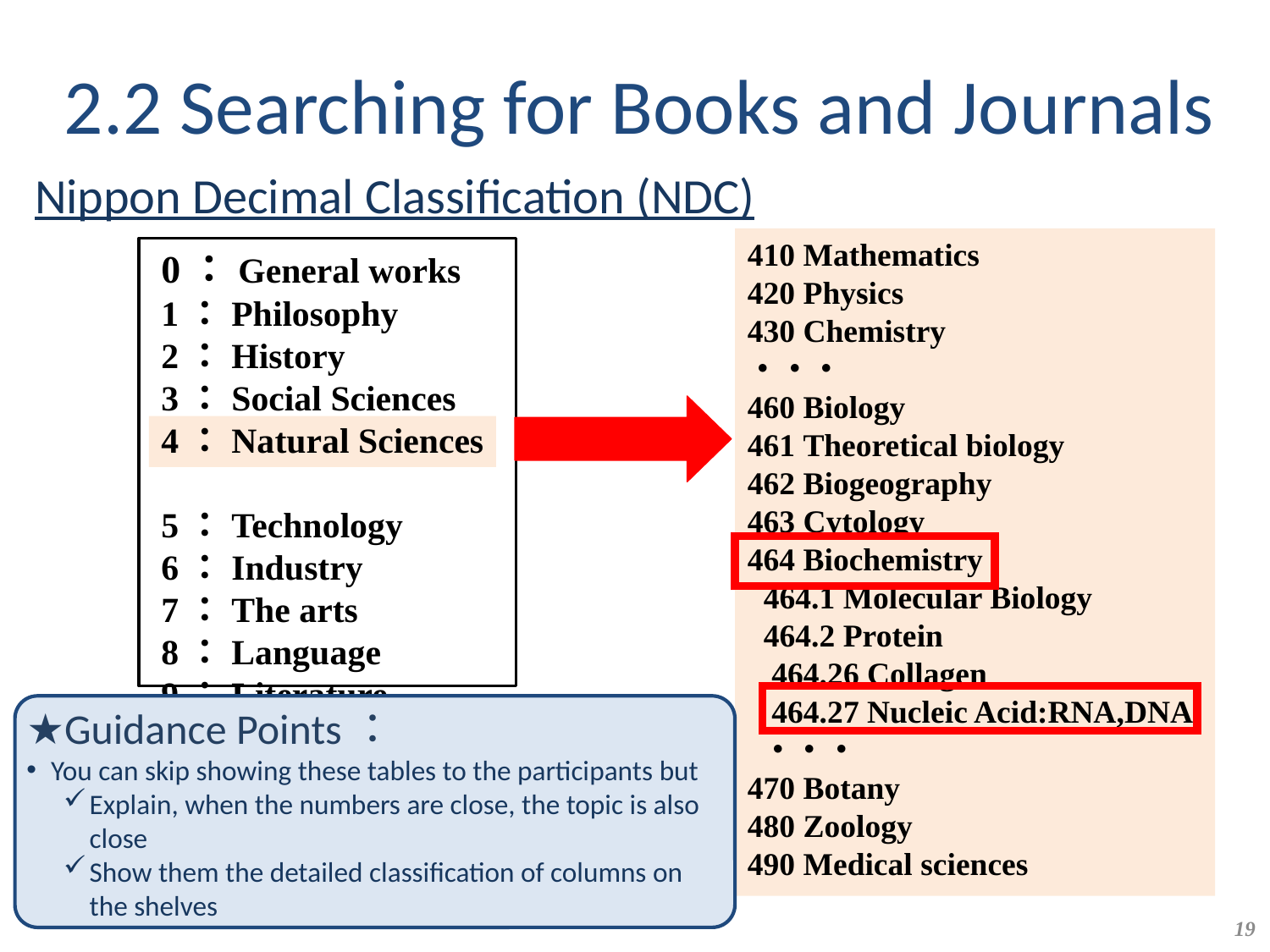

# 2.2 Searching for Books and Journals
Nippon Decimal Classification (NDC)
410 Mathematics
420 Physics
430 Chemistry
・・・
460 Biology
461 Theoretical biology
462 Biogeography
463 Cytology
464 Biochemistry
  464.1 Molecular Biology
  464.2 Protein
   464.26 Collagen
   464.27 Nucleic Acid:RNA,DNA
 ・・・
470 Botany
480 Zoology
490 Medical sciences

0：General works
1：Philosophy
2：History
3：Social Sciences
4：Natural Sciences
5：Technology
6：Industry
7：The arts
8：Language
9：Literature

★Guidance Points：
You can skip showing these tables to the participants but
Explain, when the numbers are close, the topic is also close
Show them the detailed classification of columns on the shelves
19